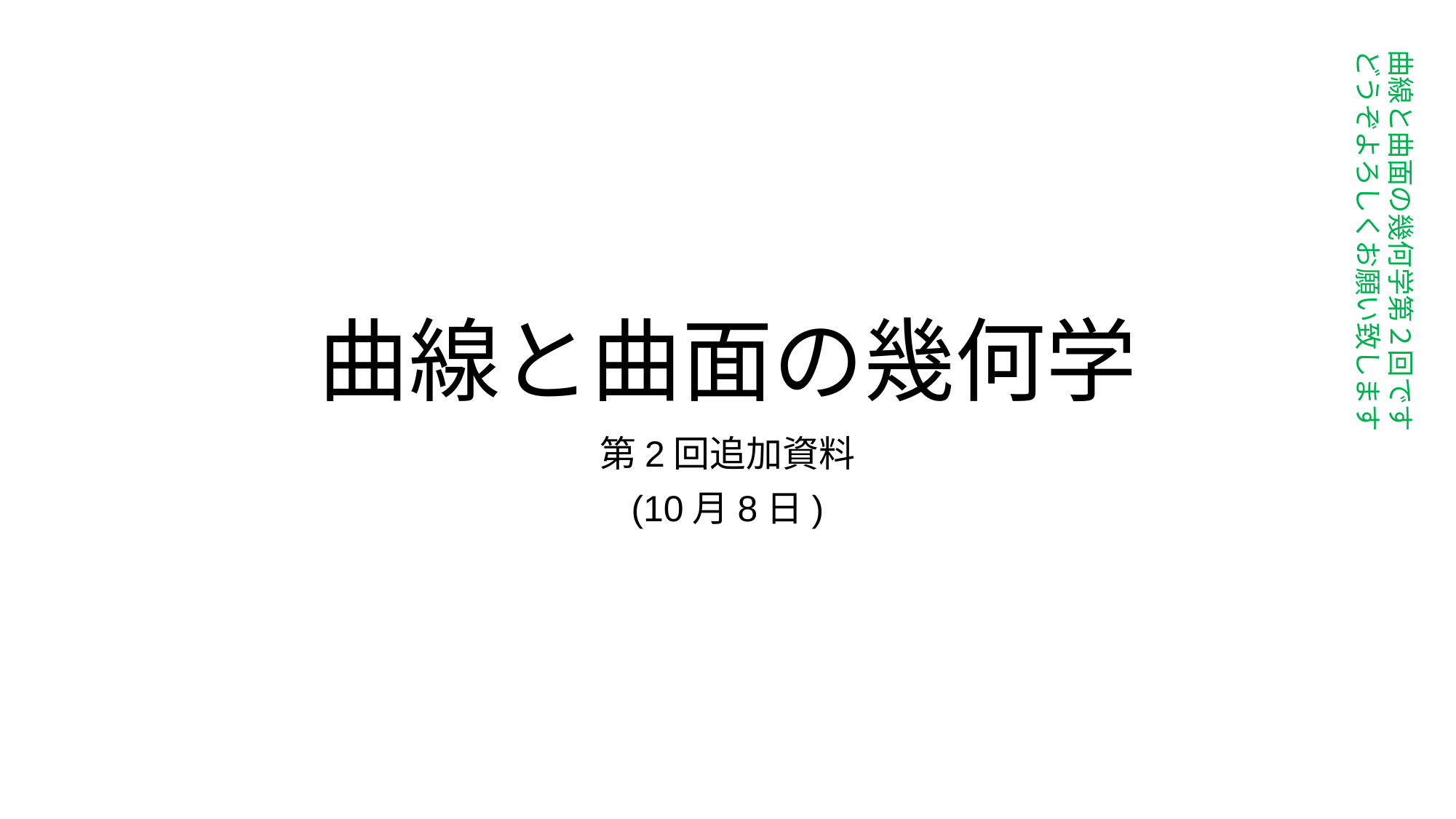

曲線と曲面の幾何学第２回です
どうぞよろしくお願い致します
# 曲線と曲面の幾何学
第2回追加資料
(10月8日)